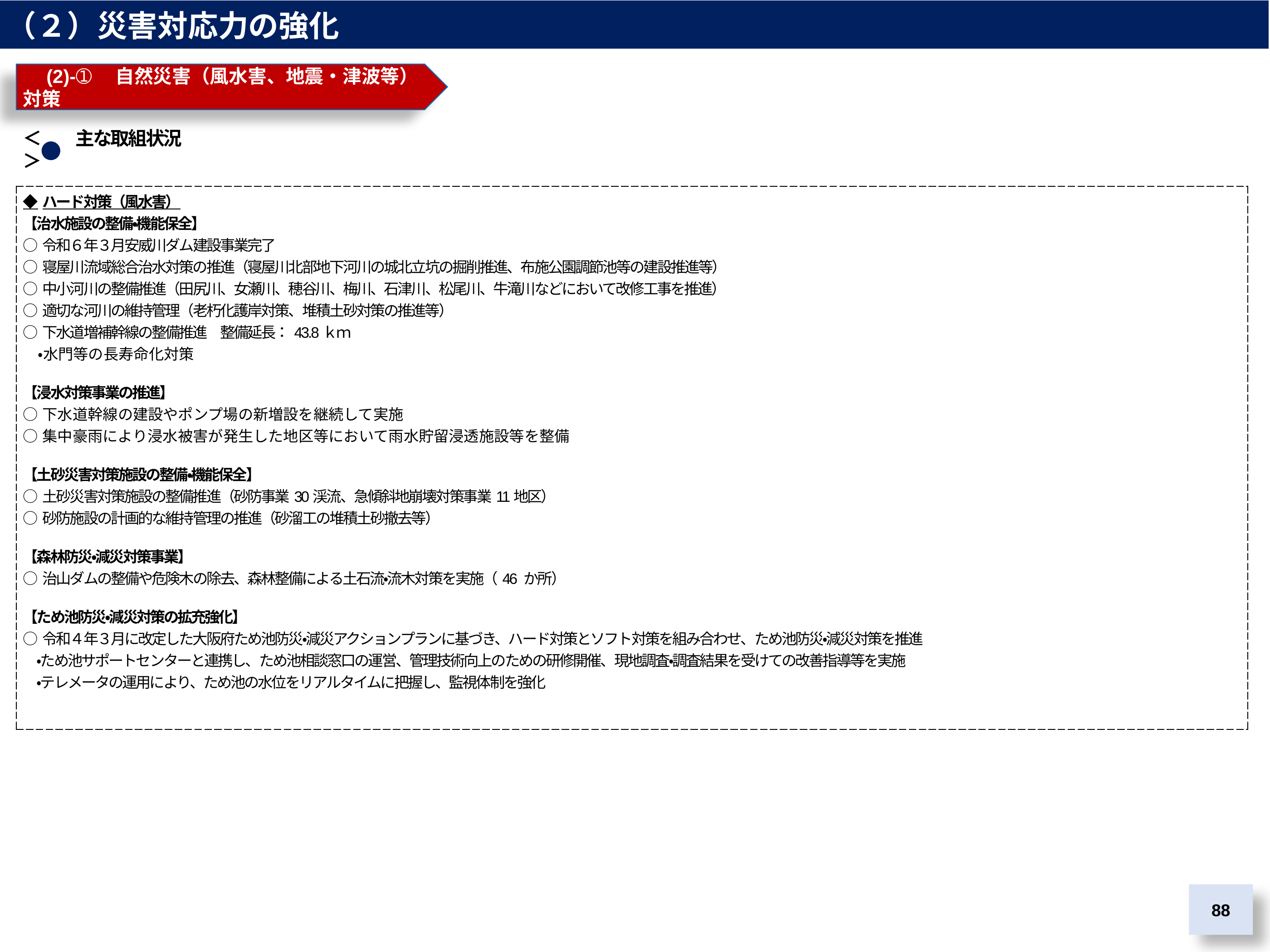

（２）災害対応力の強化
　(2)-➀　自然災害（風水害、地震・津波等）対策
＜　　主な取組状況＞

| ◆ハード対策（風水害） 【治水施設の整備・機能保全】 ○令和６年３月安威川ダム建設事業完了 ○寝屋川流域総合治水対策の推進（寝屋川北部地下河川の城北立坑の掘削推進、布施公園調節池等の建設推進等） ○中小河川の整備推進（田尻川、女瀬川、穂谷川、梅川、石津川、松尾川、牛滝川などにおいて改修工事を推進） ○適切な河川の維持管理（老朽化護岸対策、堆積土砂対策の推進等） ○下水道増補幹線の整備推進　整備延長：43.8ｋｍ 　・水門等の長寿命化対策 【浸水対策事業の推進】 ○下水道幹線の建設やポンプ場の新増設を継続して実施 ○集中豪雨により浸水被害が発生した地区等において雨水貯留浸透施設等を整備 【土砂災害対策施設の整備・機能保全】 ○土砂災害対策施設の整備推進（砂防事業30渓流、急傾斜地崩壊対策事業11地区） ○砂防施設の計画的な維持管理の推進（砂溜工の堆積土砂撤去等） 【森林防災・減災対策事業】 ○治山ダムの整備や危険木の除去、森林整備による土石流・流木対策を実施（46 か所） 【ため池防災・減災対策の拡充強化】 ○令和４年３月に改定した大阪府ため池防災・減災アクションプランに基づき、ハード対策とソフト対策を組み合わせ、ため池防災・減災対策を推進 　・ため池サポートセンターと連携し、ため池相談窓口の運営、管理技術向上のための研修開催、現地調査・調査結果を受けての改善指導等を実施 　・テレメータの運用により、ため池の水位をリアルタイムに把握し、監視体制を強化 |
| --- |
88